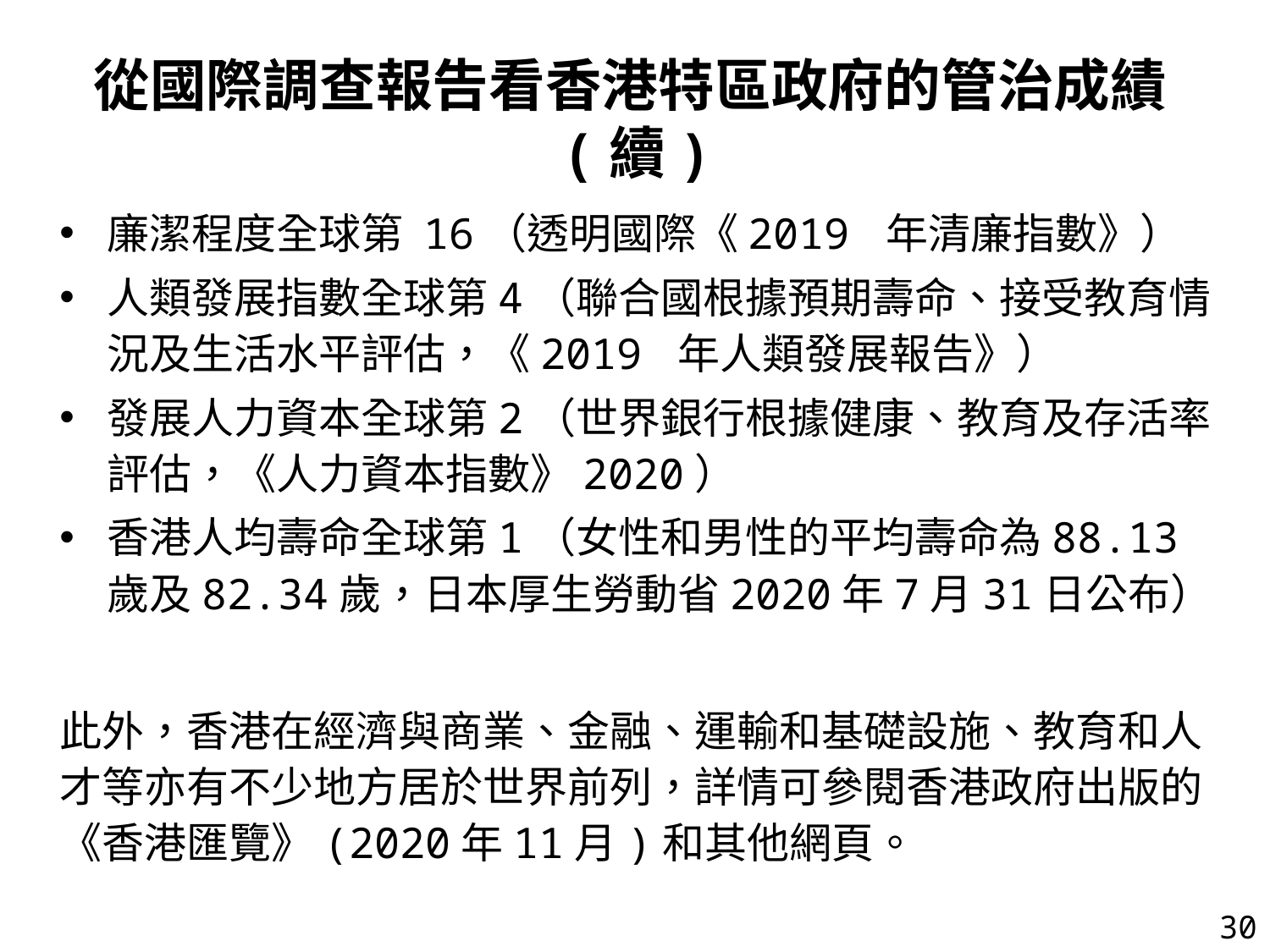

# 從國際調查報告看香港特區政府的管治成績(續)
廉潔程度全球第 16（透明國際《2019 年清廉指數》）
人類發展指數全球第4（聯合國根據預期壽命、接受教育情況及生活水平評估，《2019 年人類發展報告》）
發展人力資本全球第2（世界銀行根據健康、教育及存活率評估，《人力資本指數》2020）
香港人均壽命全球第1（女性和男性的平均壽命為88.13歲及82.34歲，日本厚生勞動省2020年7月31日公布）

此外，香港在經濟與商業、金融、運輸和基礎設施、教育和人才等亦有不少地方居於世界前列，詳情可參閱香港政府出版的《香港匯覽》(2020年11月)和其他網頁。

30